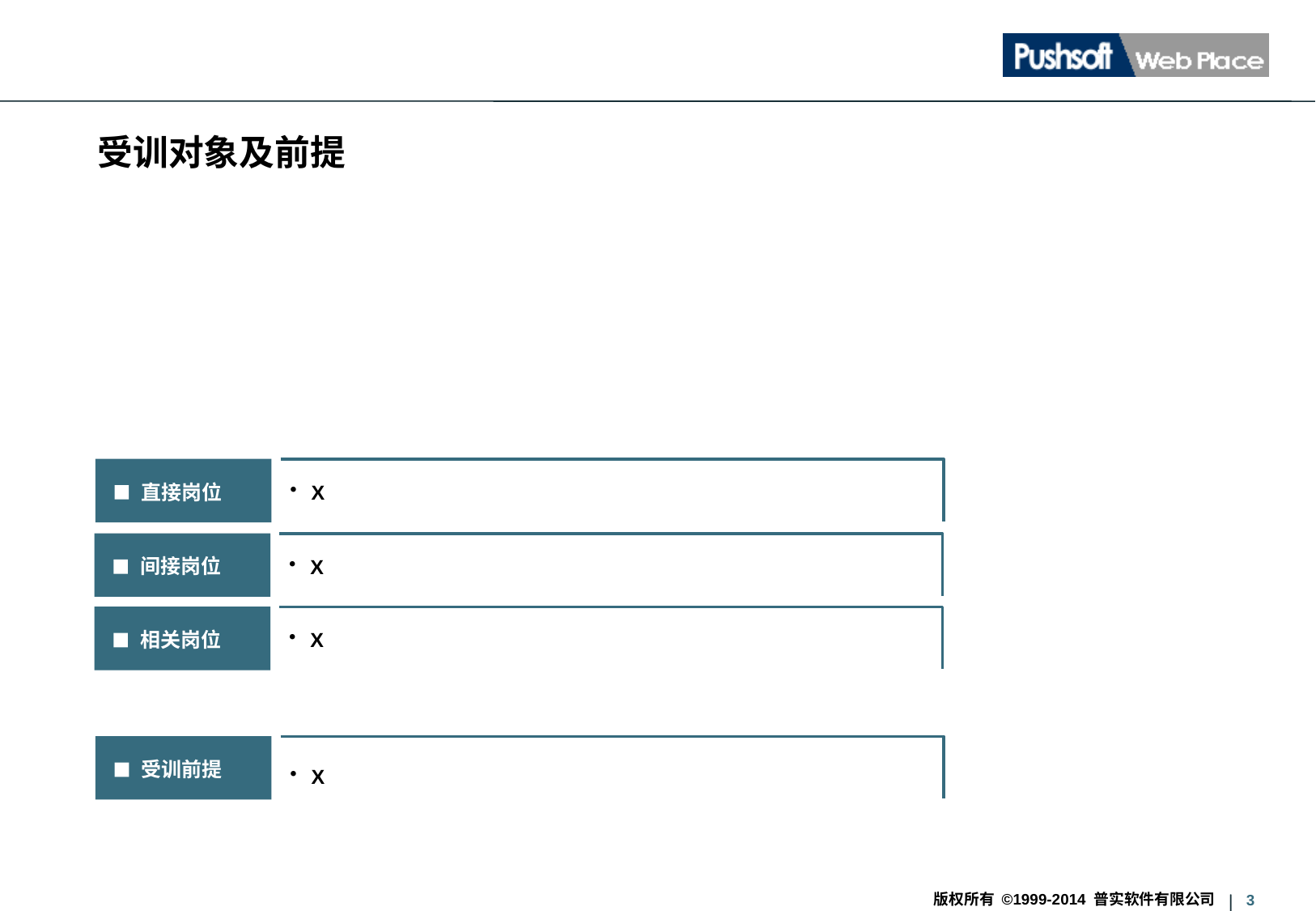

受训对象及前提

X
直接岗位

X
间接岗位

X
相关岗位

受训前提

X
版权所有 ©1999-2014 普实软件有限公司
3